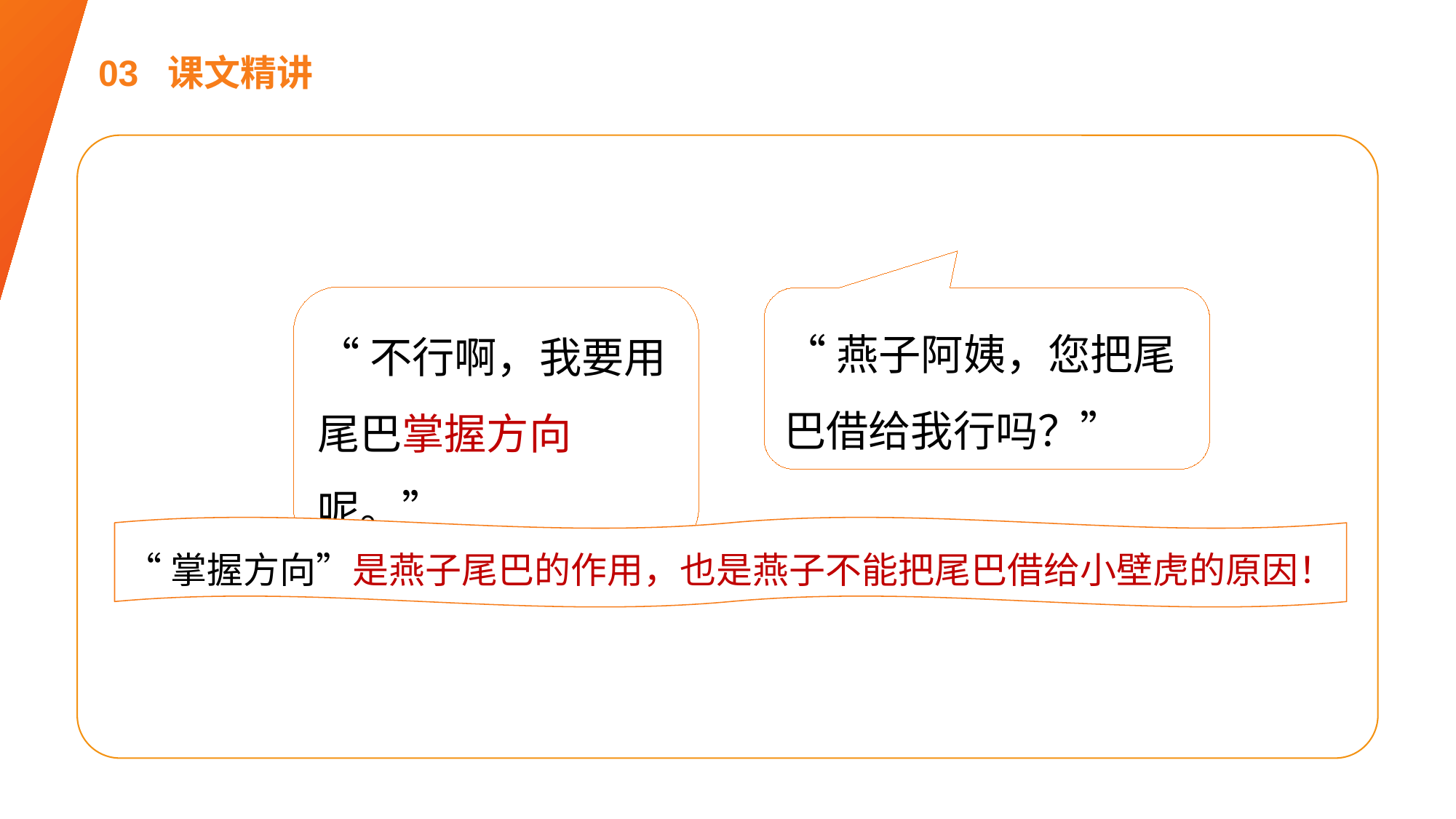

03  课文精讲
“不行啊，我要用尾巴掌握方向呢。”
“燕子阿姨，您把尾巴借给我行吗？”
“掌握方向”是燕子尾巴的作用，也是燕子不能把尾巴借给小壁虎的原因！